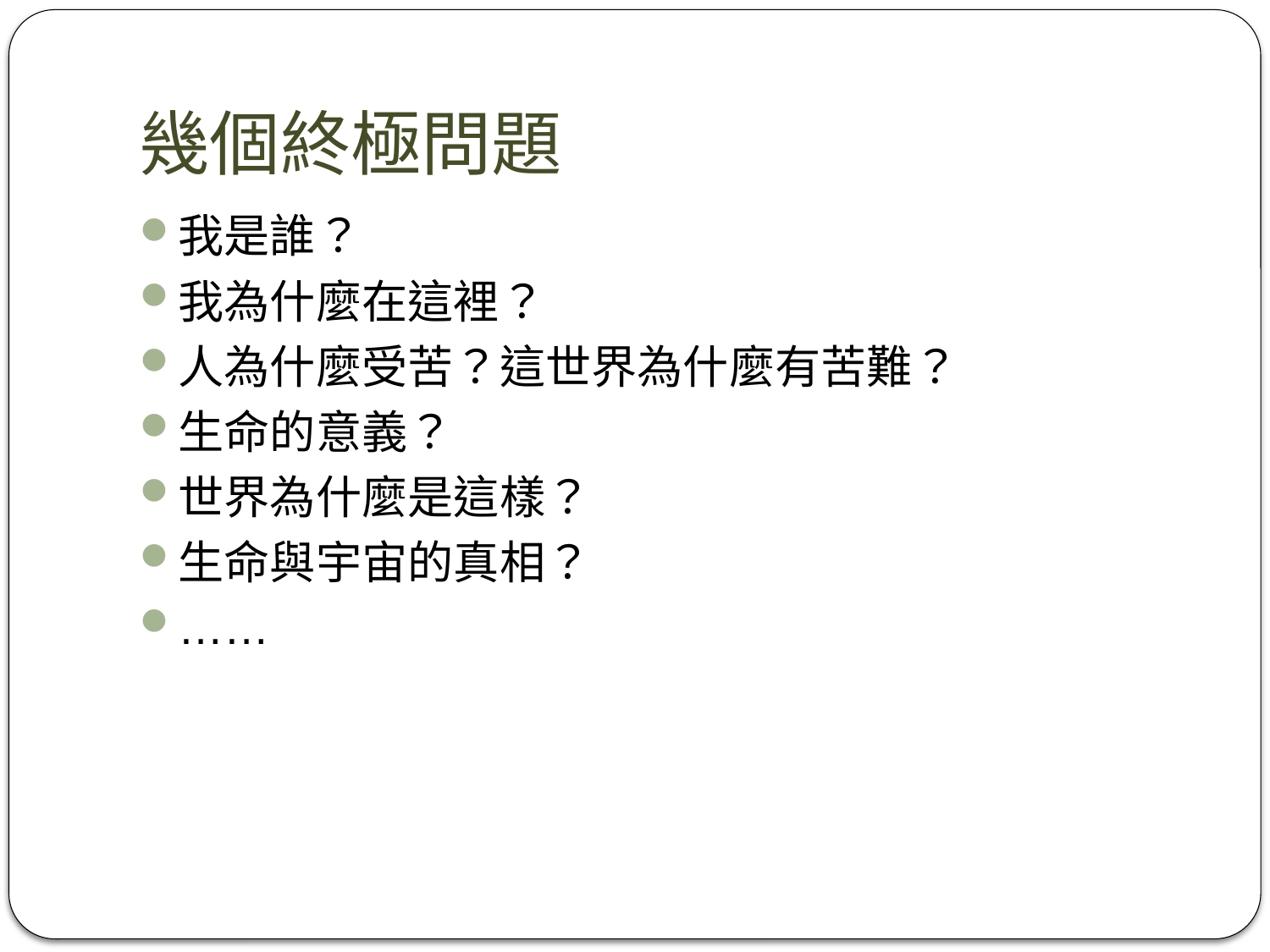

# 幾個終極問題
我是誰？
我為什麼在這裡？
人為什麼受苦？這世界為什麼有苦難？
生命的意義？
世界為什麼是這樣？
生命與宇宙的真相？
……